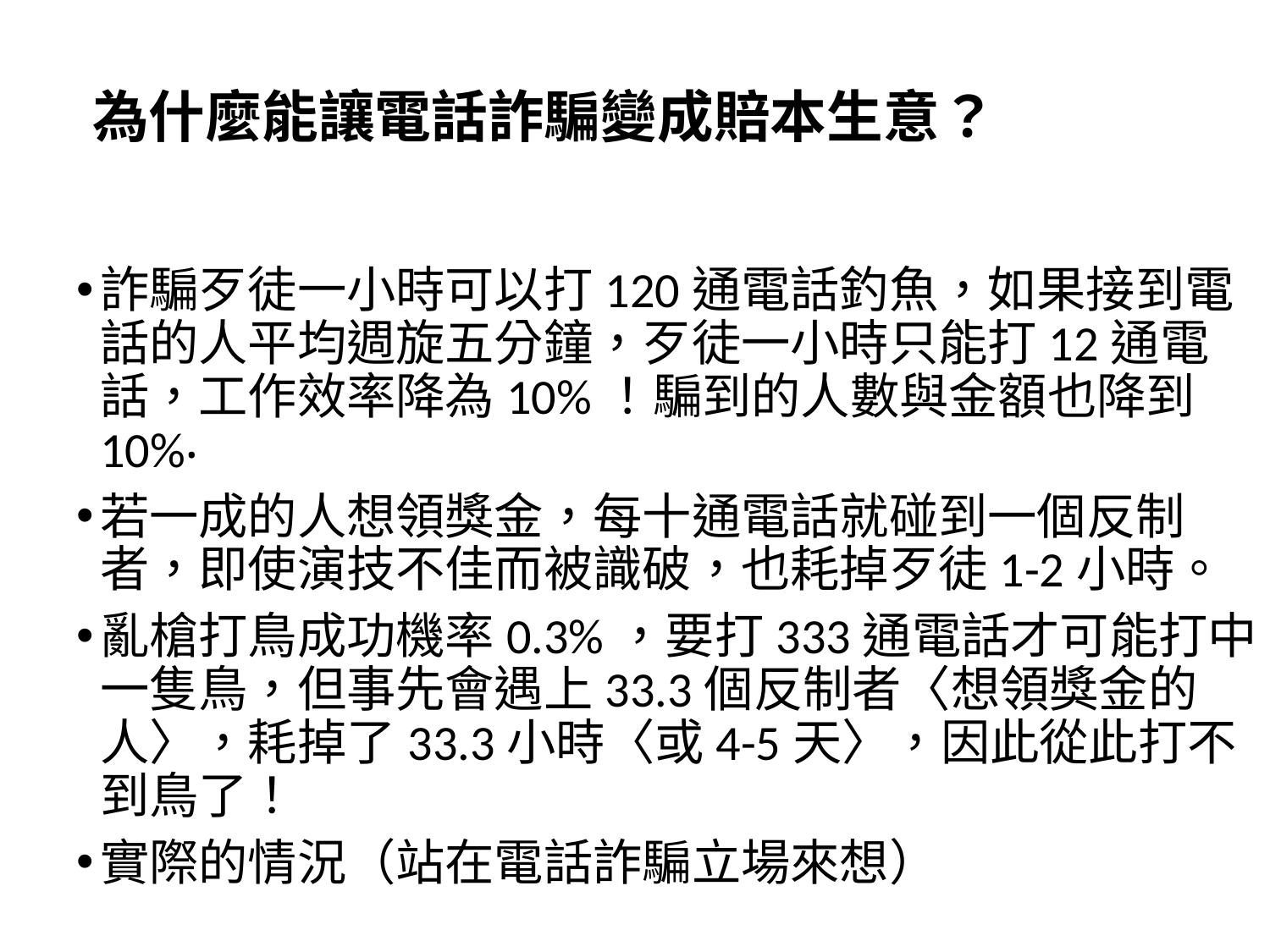

# 為什麼能讓電話詐騙變成賠本生意？

詐騙歹徒一小時可以打120通電話釣魚，如果接到電話的人平均週旋五分鐘，歹徒一小時只能打12通電話，工作效率降為10%！騙到的人數與金額也降到10%‧
若一成的人想領獎金，每十通電話就碰到一個反制者，即使演技不佳而被識破，也耗掉歹徒1-2小時。
亂槍打鳥成功機率0.3%，要打333通電話才可能打中一隻鳥，但事先會遇上33.3個反制者〈想領獎金的人〉，耗掉了33.3小時〈或4-5天〉，因此從此打不到鳥了！
實際的情況（站在電話詐騙立場來想）